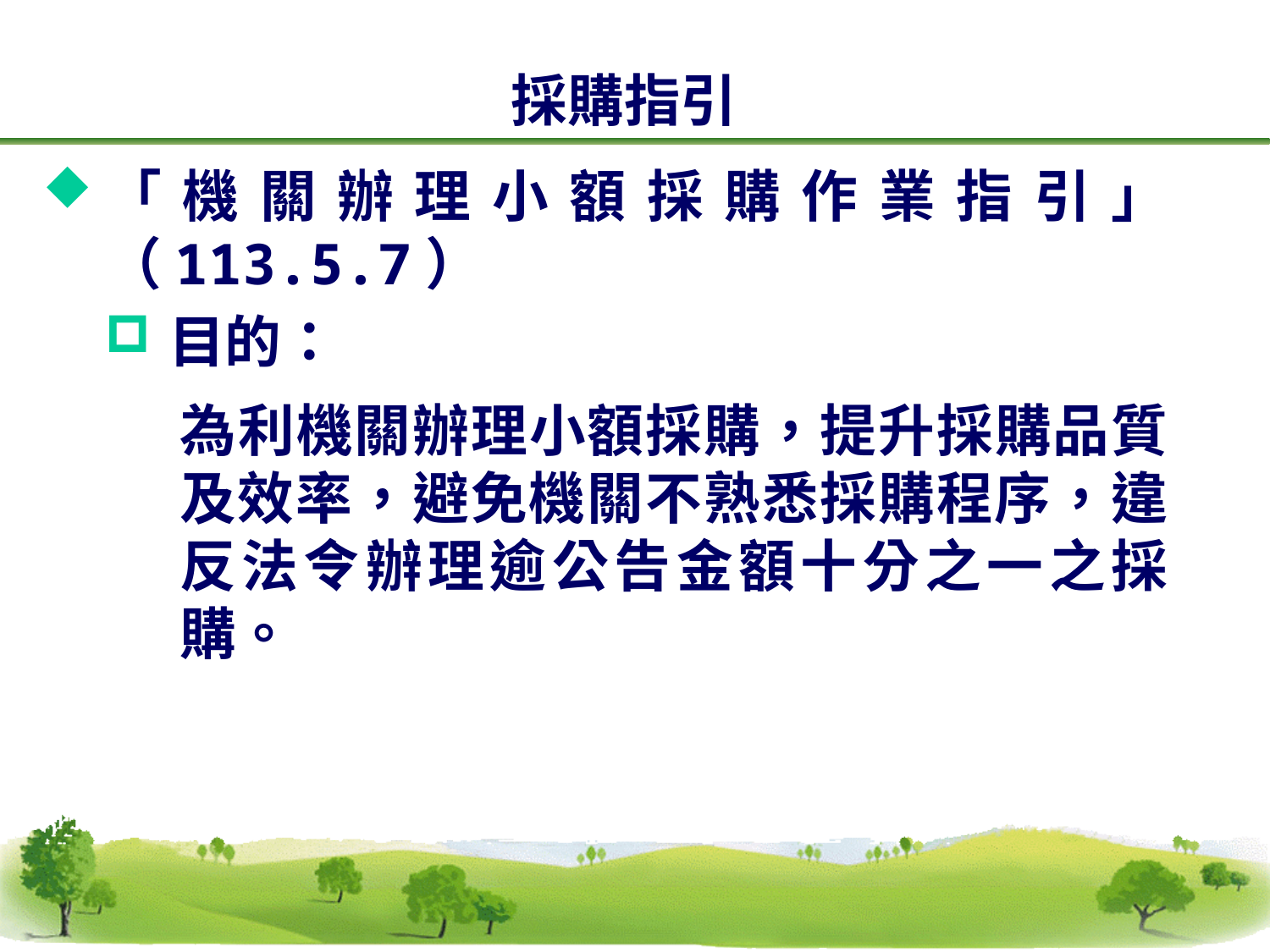

採購指引
「機關辦理小額採購作業指引」（113.5.7）
目的：
為利機關辦理小額採購，提升採購品質及效率，避免機關不熟悉採購程序，違反法令辦理逾公告金額十分之一之採購。